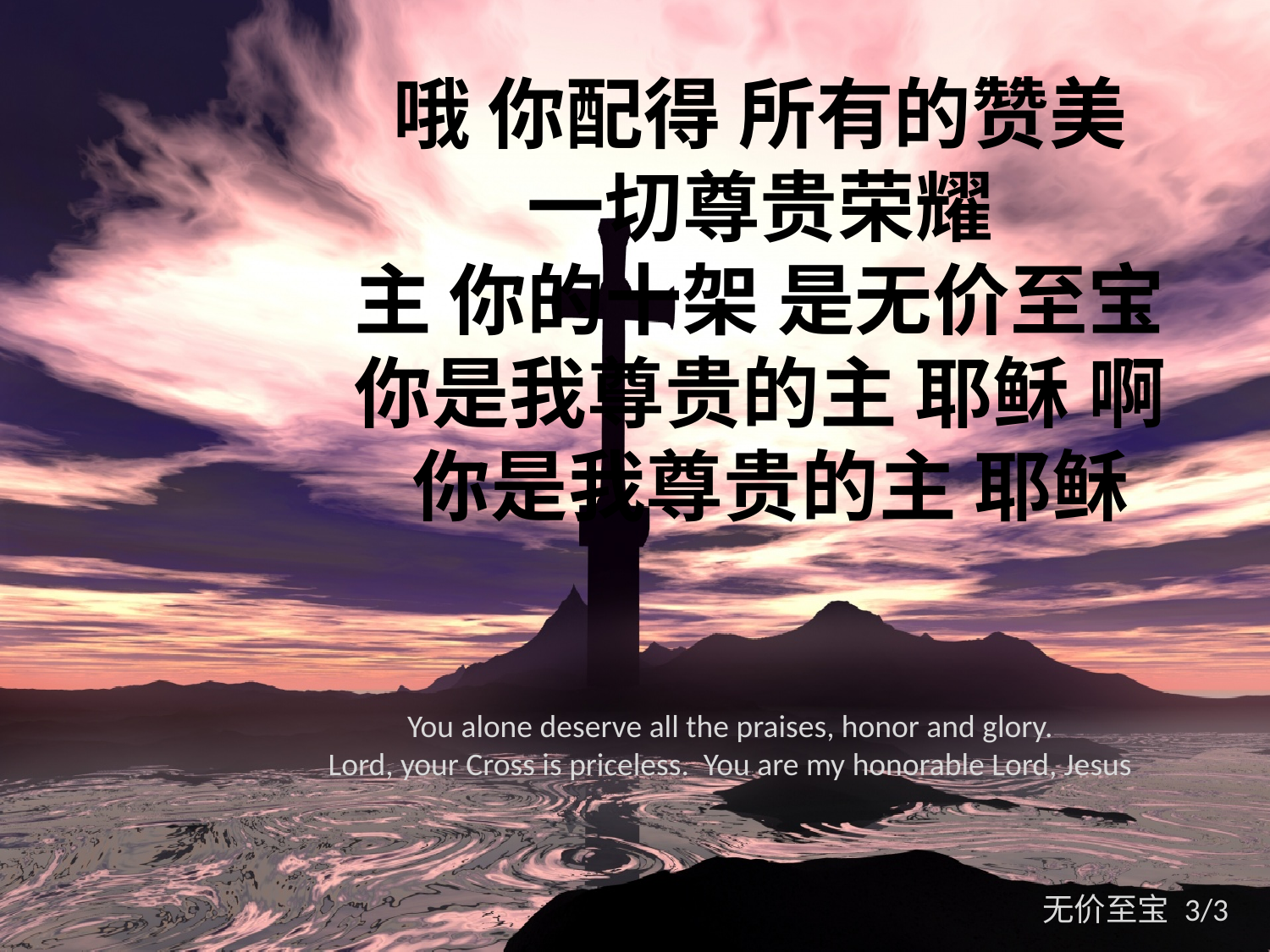

哦 你配得 所有的赞美
一切尊贵荣耀
主 你的十架 是无价至宝
你是我尊贵的主 耶稣 啊
      你是我尊贵的主 耶稣
You alone deserve all the praises, honor and glory.
Lord, your Cross is priceless.  You are my honorable Lord, Jesus
无价至宝 3/3